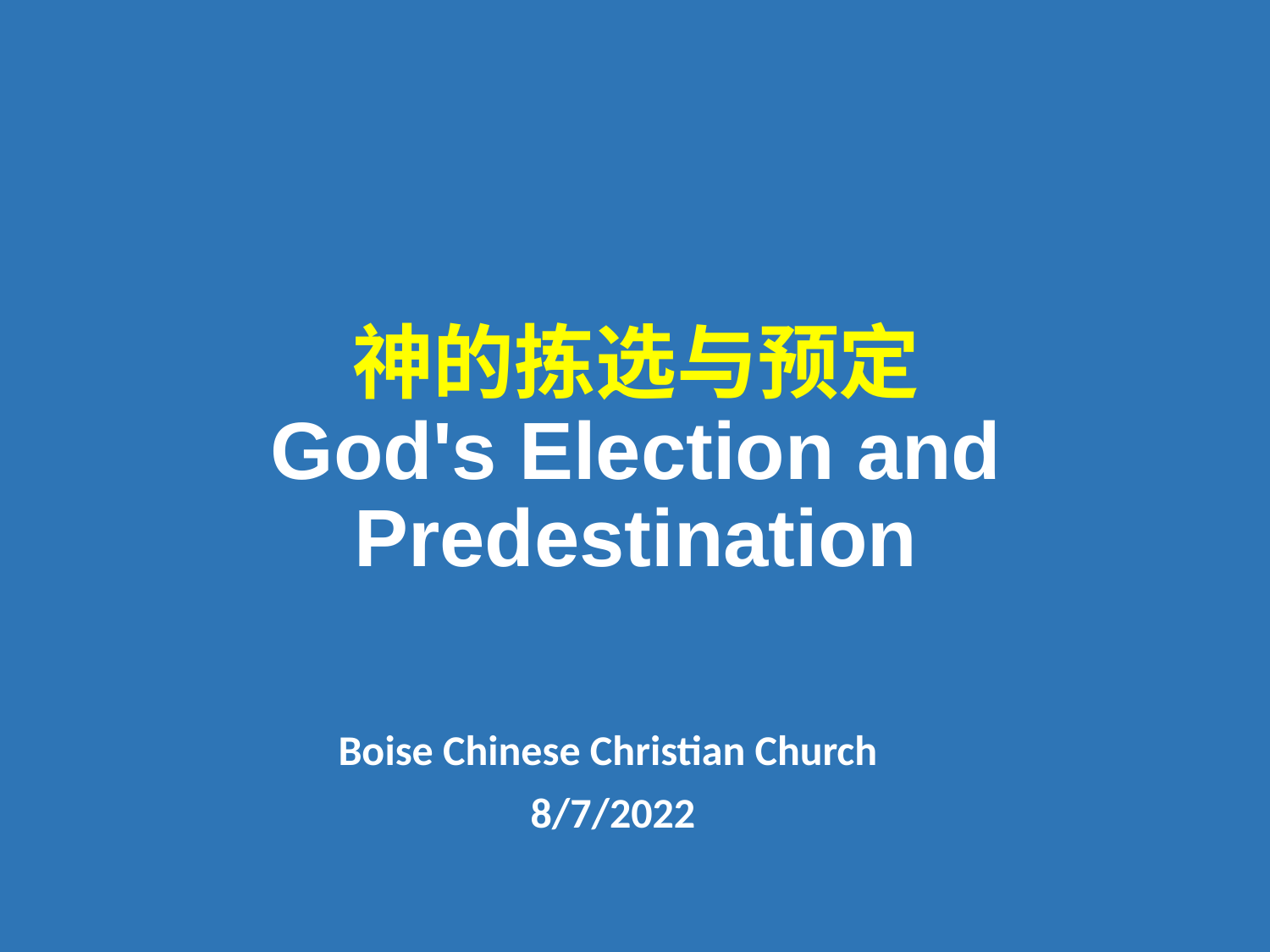

# 神的拣选与预定 God's Election and Predestination
Boise Chinese Christian Church
8/7/2022